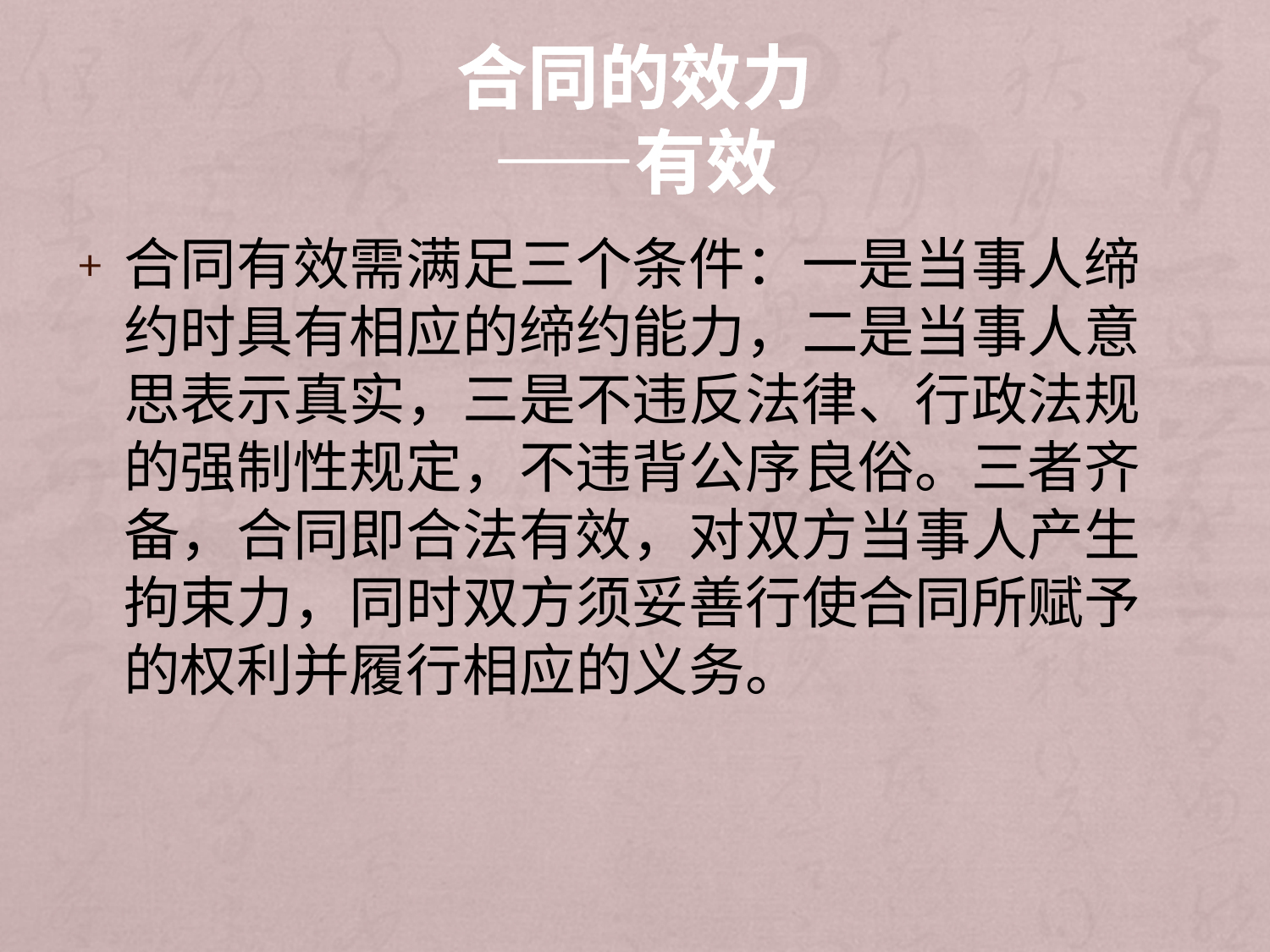

# 合同的效力 ——有效
合同有效需满足三个条件：一是当事人缔约时具有相应的缔约能力，二是当事人意思表示真实，三是不违反法律、行政法规的强制性规定，不违背公序良俗。三者齐备，合同即合法有效，对双方当事人产生拘束力，同时双方须妥善行使合同所赋予的权利并履行相应的义务。